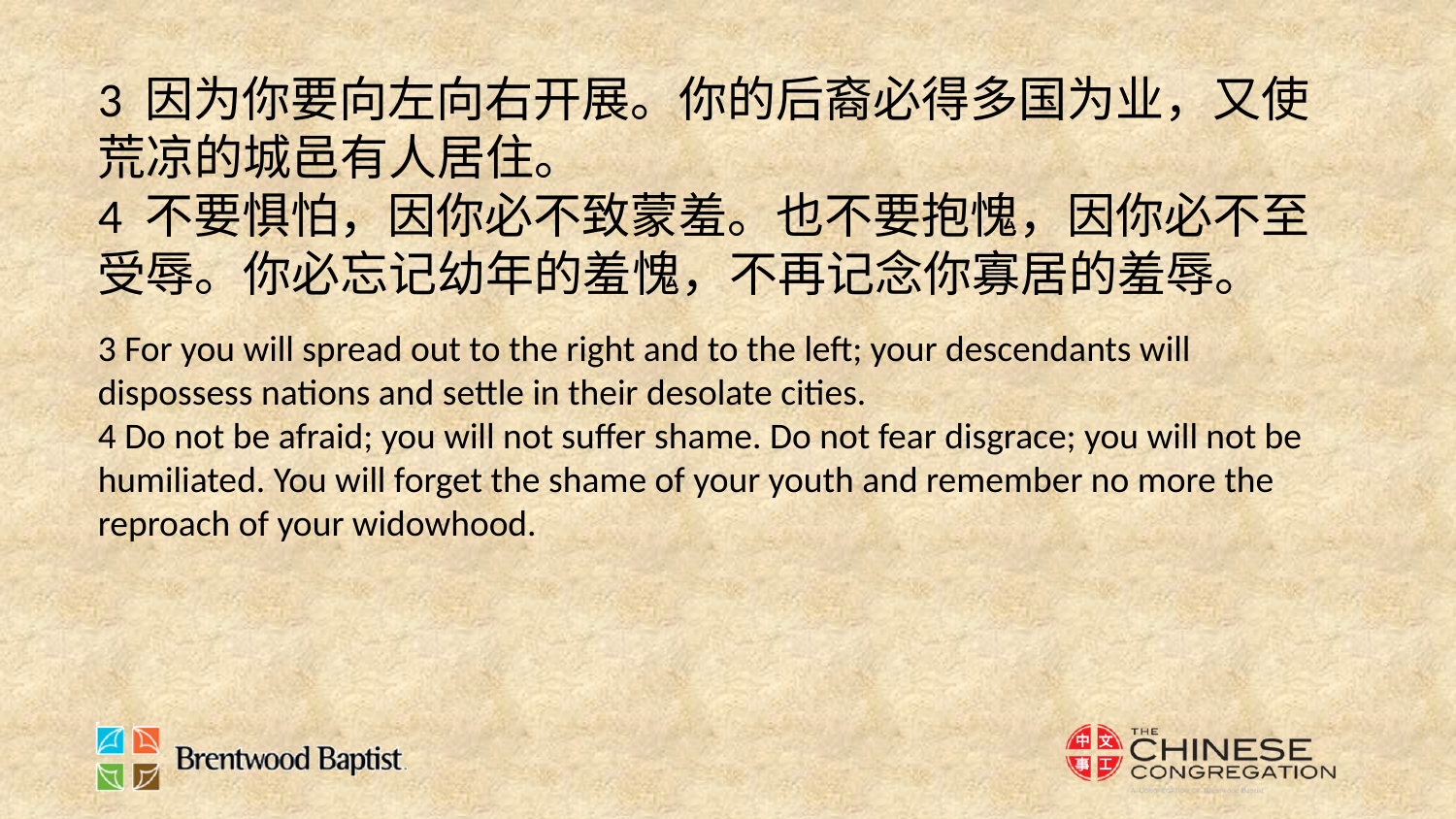

3 因为你要向左向右开展。你的后裔必得多国为业，又使荒凉的城邑有人居住。
4 不要惧怕，因你必不致蒙羞。也不要抱愧，因你必不至受辱。你必忘记幼年的羞愧，不再记念你寡居的羞辱。

3 For you will spread out to the right and to the left; your descendants will dispossess nations and settle in their desolate cities.
4 Do not be afraid; you will not suffer shame. Do not fear disgrace; you will not be humiliated. You will forget the shame of your youth and remember no more the reproach of your widowhood.